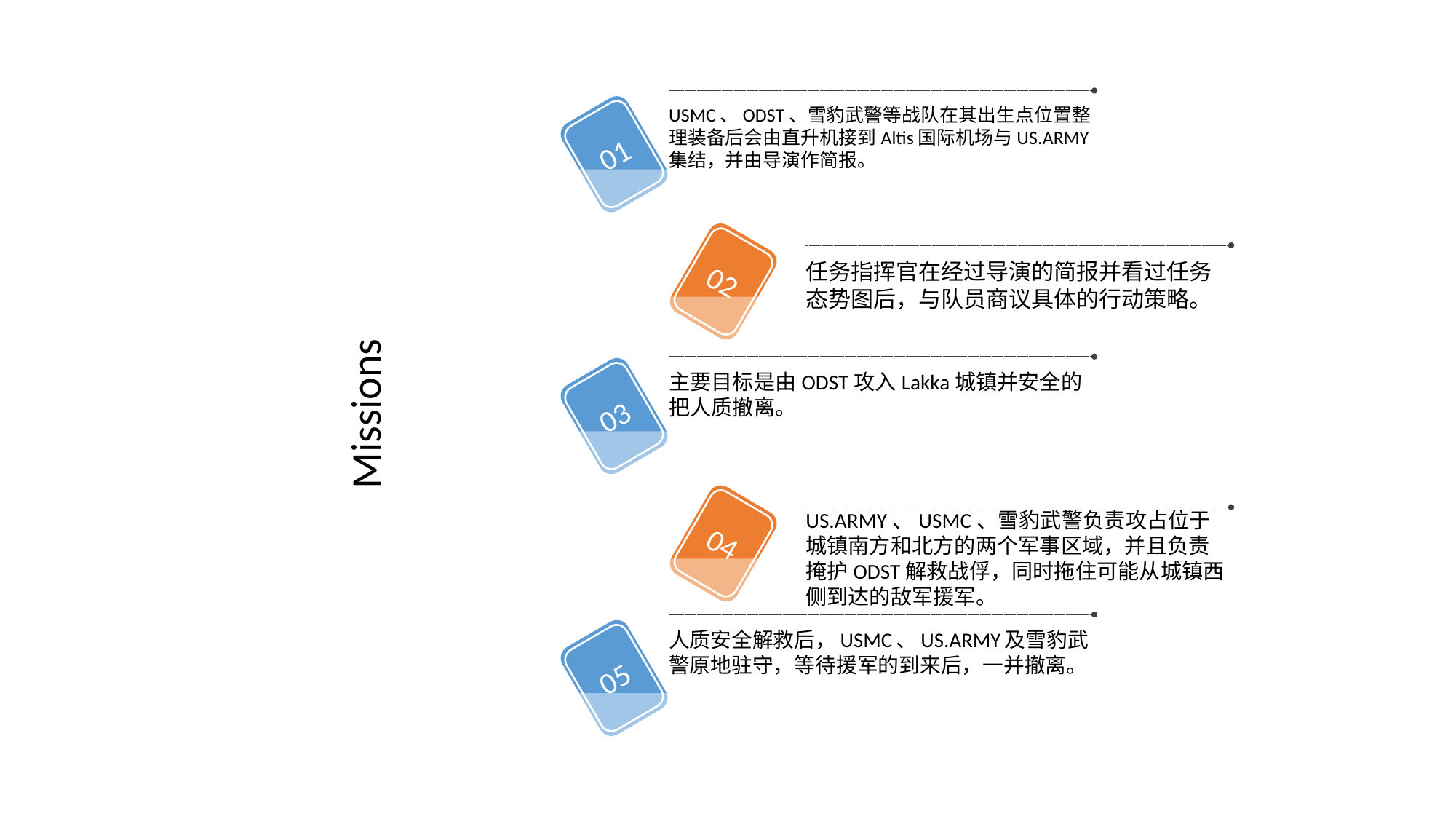

USMC、ODST、雪豹武警等战队在其出生点位置整理装备后会由直升机接到Altis国际机场与US.ARMY集结，并由导演作简报。
01

02

任务指挥官在经过导演的简报并看过任务态势图后，与队员商议具体的行动策略。

Missions
03
主要目标是由ODST攻入Lakka城镇并安全的把人质撤离。

04

US.ARMY、USMC、雪豹武警负责攻占位于城镇南方和北方的两个军事区域，并且负责掩护ODST解救战俘，同时拖住可能从城镇西侧到达的敌军援军。

人质安全解救后，USMC、US.ARMY及雪豹武警原地驻守，等待援军的到来后，一并撤离。
05